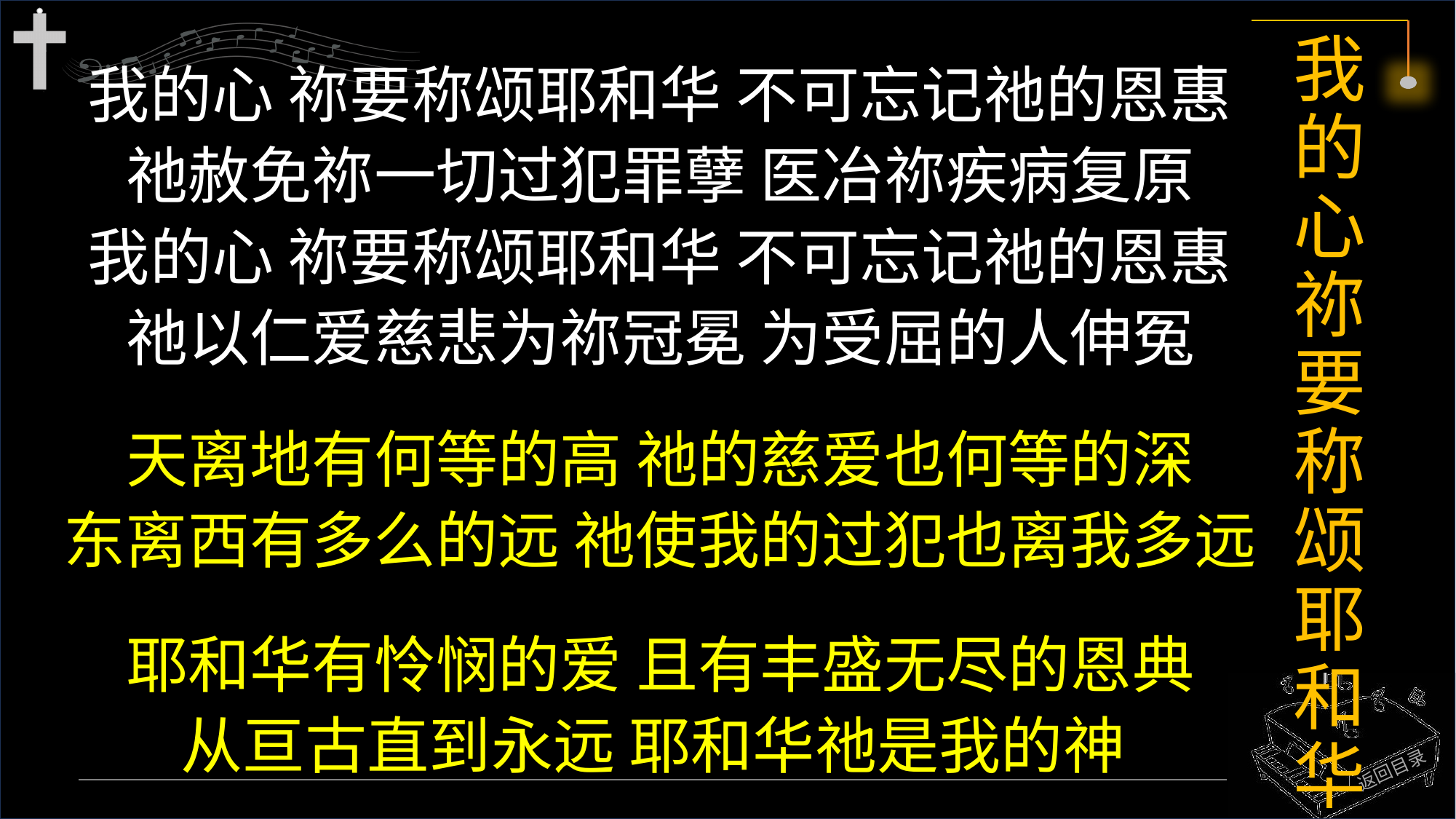

# 我的心祢要称颂耶和华
我的心 祢要称颂耶和华 不可忘记祂的恩惠
祂赦免祢一切过犯罪孽 医冶祢疾病复原
我的心 祢要称颂耶和华 不可忘记祂的恩惠
祂以仁爱慈悲为祢冠冕 为受屈的人伸冤

天离地有何等的高 祂的慈爱也何等的深
东离西有多么的远 祂使我的过犯也离我多远

耶和华有怜悯的爱 且有丰盛无尽的恩典
从亘古直到永远 耶和华祂是我的神